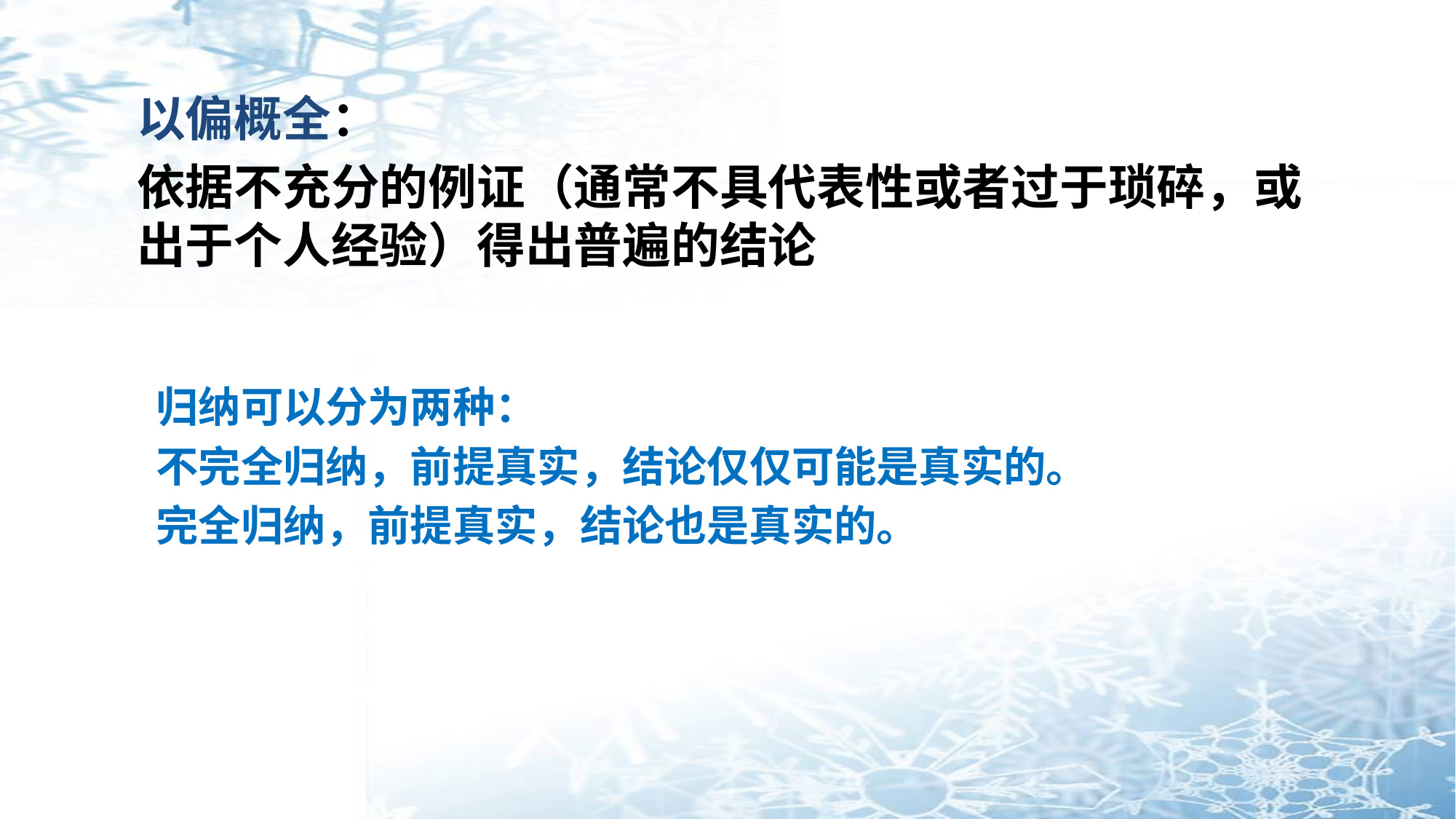

以偏概全：
依据不充分的例证（通常不具代表性或者过于琐碎，或出于个人经验）得出普遍的结论
归纳可以分为两种：
不完全归纳，前提真实，结论仅仅可能是真实的。
完全归纳，前提真实，结论也是真实的。